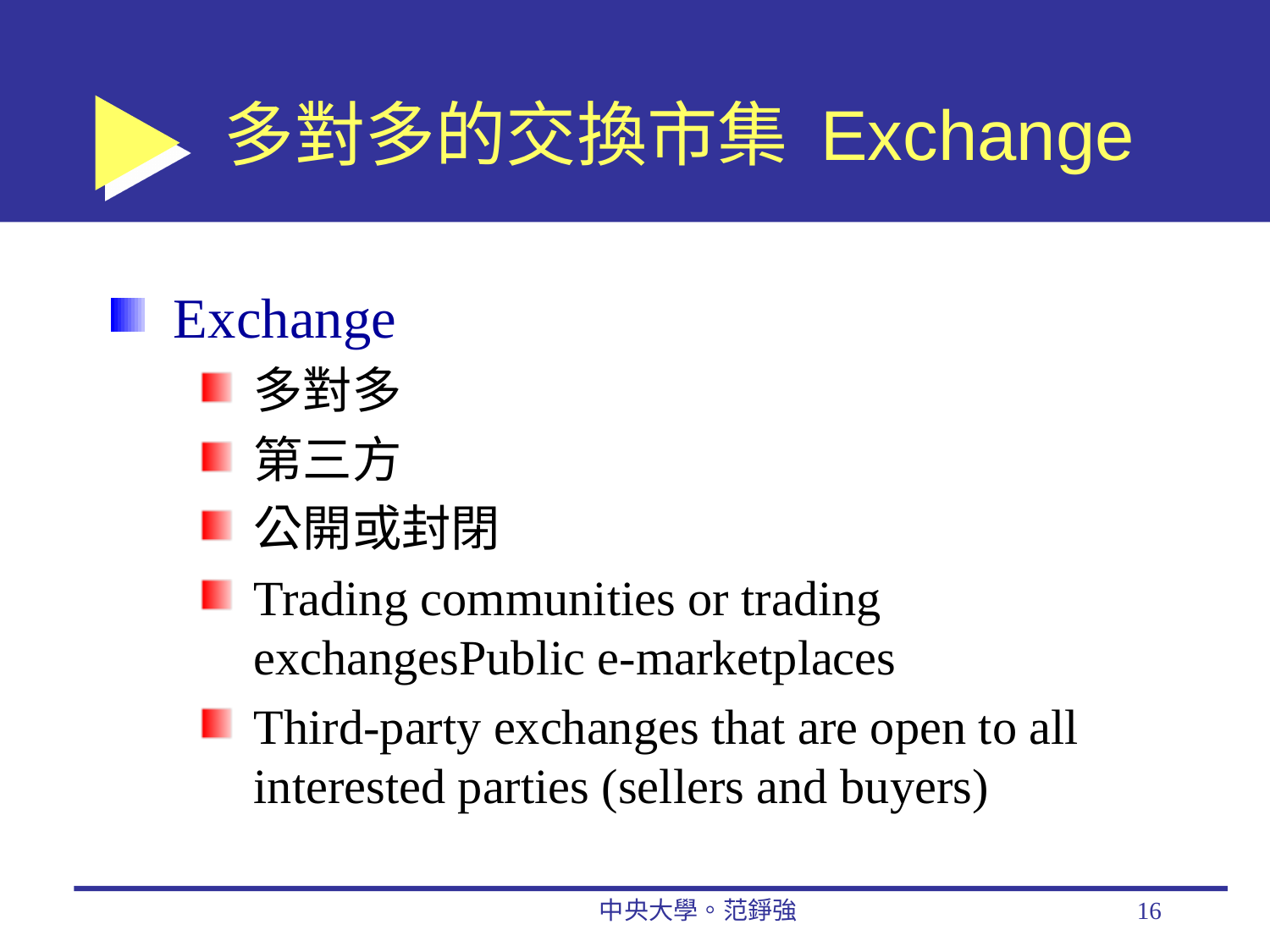

# 多對多的交換市集 Exchange
Exchange
多對多
第三方
公開或封閉
Trading communities or trading exchangesPublic e-marketplaces
Third-party exchanges that are open to all interested parties (sellers and buyers)
中央大學。范錚強
16